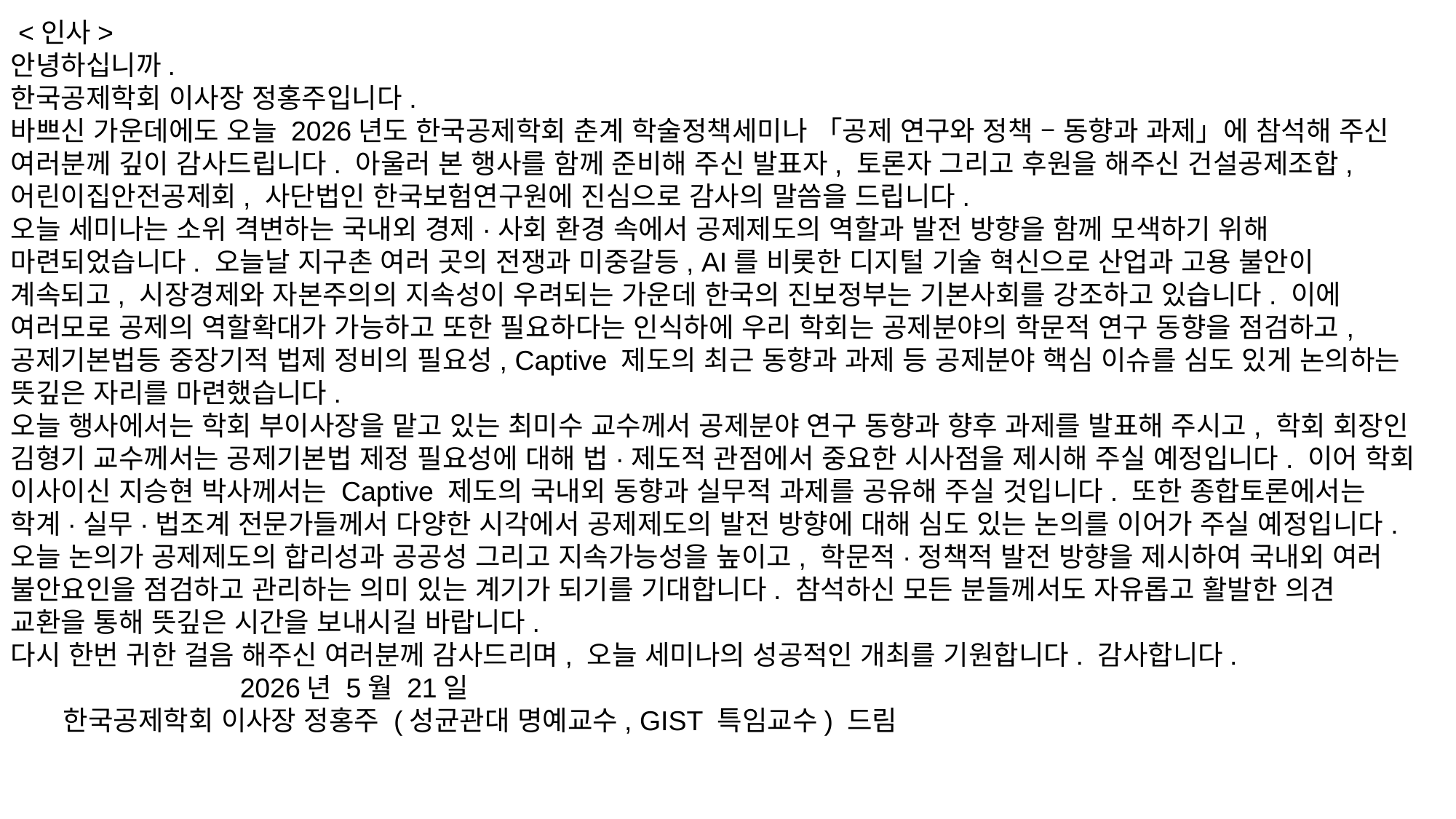

<인사>
안녕하십니까.
한국공제학회 이사장 정홍주입니다.
바쁘신 가운데에도 오늘 2026년도 한국공제학회 춘계 학술정책세미나 「공제 연구와 정책 – 동향과 과제」에 참석해 주신 여러분께 깊이 감사드립니다. 아울러 본 행사를 함께 준비해 주신 발표자, 토론자 그리고 후원을 해주신 건설공제조합, 어린이집안전공제회, 사단법인 한국보험연구원에 진심으로 감사의 말씀을 드립니다.
오늘 세미나는 소위 격변하는 국내외 경제·사회 환경 속에서 공제제도의 역할과 발전 방향을 함께 모색하기 위해 마련되었습니다. 오늘날 지구촌 여러 곳의 전쟁과 미중갈등, AI를 비롯한 디지털 기술 혁신으로 산업과 고용 불안이 계속되고, 시장경제와 자본주의의 지속성이 우려되는 가운데 한국의 진보정부는 기본사회를 강조하고 있습니다. 이에 여러모로 공제의 역할확대가 가능하고 또한 필요하다는 인식하에 우리 학회는 공제분야의 학문적 연구 동향을 점검하고, 공제기본법등 중장기적 법제 정비의 필요성, Captive 제도의 최근 동향과 과제 등 공제분야 핵심 이슈를 심도 있게 논의하는 뜻깊은 자리를 마련했습니다.
오늘 행사에서는 학회 부이사장을 맡고 있는 최미수 교수께서 공제분야 연구 동향과 향후 과제를 발표해 주시고, 학회 회장인 김형기 교수께서는 공제기본법 제정 필요성에 대해 법·제도적 관점에서 중요한 시사점을 제시해 주실 예정입니다. 이어 학회 이사이신 지승현 박사께서는 Captive 제도의 국내외 동향과 실무적 과제를 공유해 주실 것입니다. 또한 종합토론에서는 학계·실무·법조계 전문가들께서 다양한 시각에서 공제제도의 발전 방향에 대해 심도 있는 논의를 이어가 주실 예정입니다.
오늘 논의가 공제제도의 합리성과 공공성 그리고 지속가능성을 높이고, 학문적·정책적 발전 방향을 제시하여 국내외 여러 불안요인을 점검하고 관리하는 의미 있는 계기가 되기를 기대합니다. 참석하신 모든 분들께서도 자유롭고 활발한 의견 교환을 통해 뜻깊은 시간을 보내시길 바랍니다.
다시 한번 귀한 걸음 해주신 여러분께 감사드리며, 오늘 세미나의 성공적인 개최를 기원합니다. 감사합니다.
                              2026년 5월 21일
      한국공제학회 이사장 정홍주 (성균관대 명예교수, GIST 특임교수) 드림